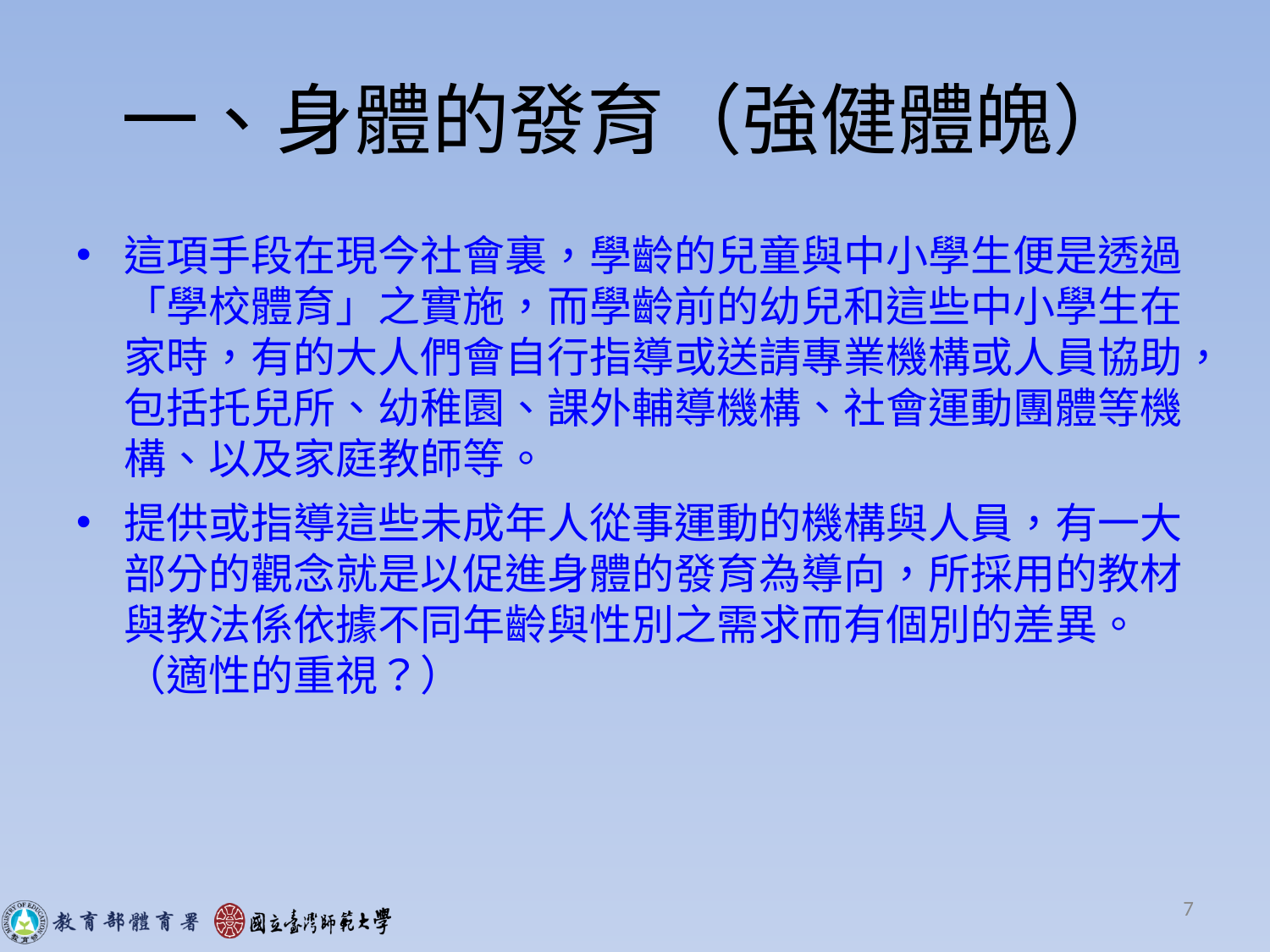

# 一、身體的發育（強健體魄）
這項手段在現今社會裏，學齡的兒童與中小學生便是透過「學校體育」之實施，而學齡前的幼兒和這些中小學生在家時，有的大人們會自行指導或送請專業機構或人員協助，包括托兒所、幼稚園、課外輔導機構、社會運動團體等機構、以及家庭教師等。
提供或指導這些未成年人從事運動的機構與人員，有一大部分的觀念就是以促進身體的發育為導向，所採用的教材與教法係依據不同年齡與性別之需求而有個別的差異。（適性的重視？）

7